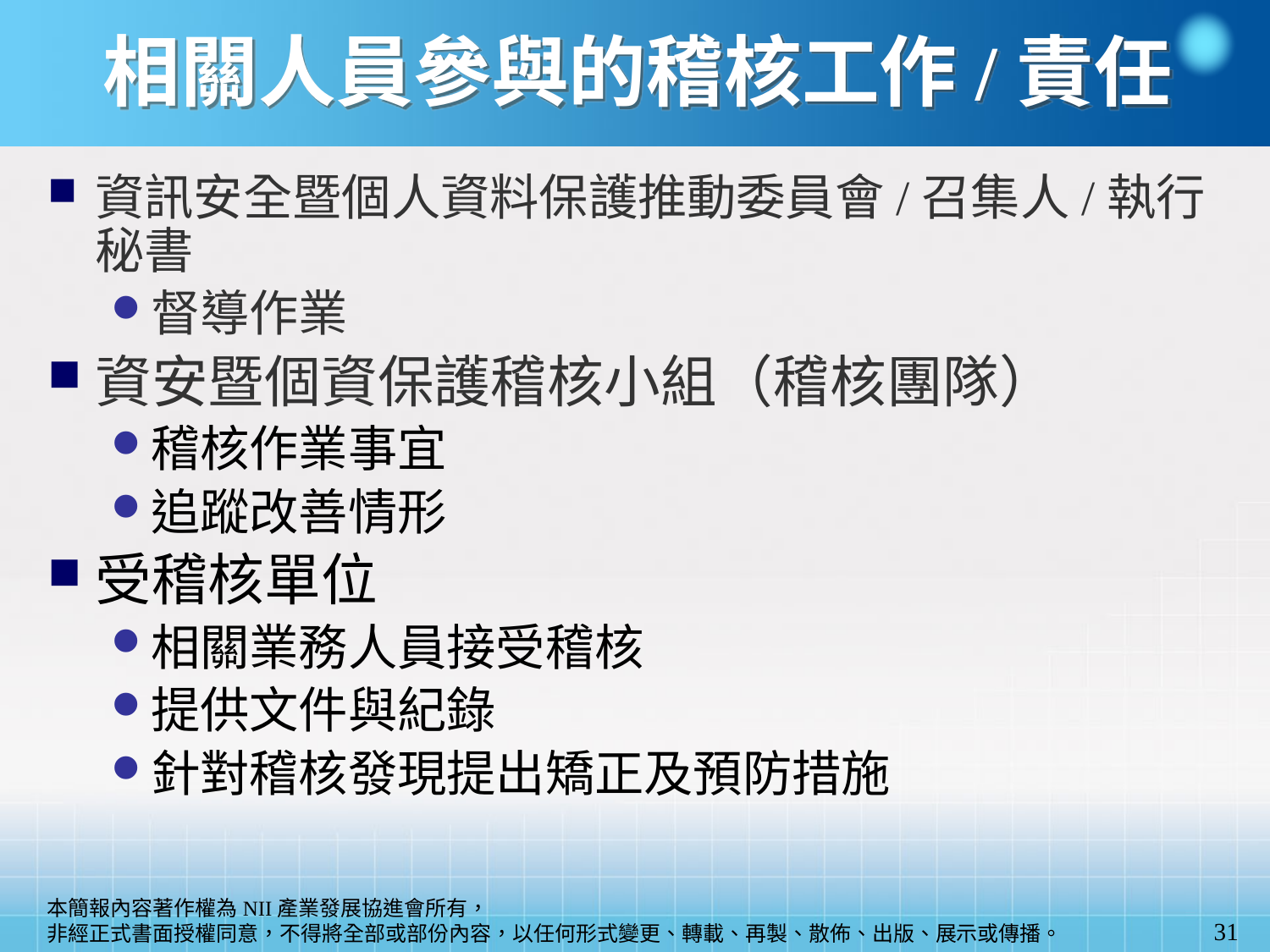

相關人員參與的稽核工作/責任
資訊安全暨個人資料保護推動委員會/召集人/執行秘書
督導作業
資安暨個資保護稽核小組（稽核團隊）
稽核作業事宜
追蹤改善情形
受稽核單位
相關業務人員接受稽核
提供文件與紀錄
針對稽核發現提出矯正及預防措施
31